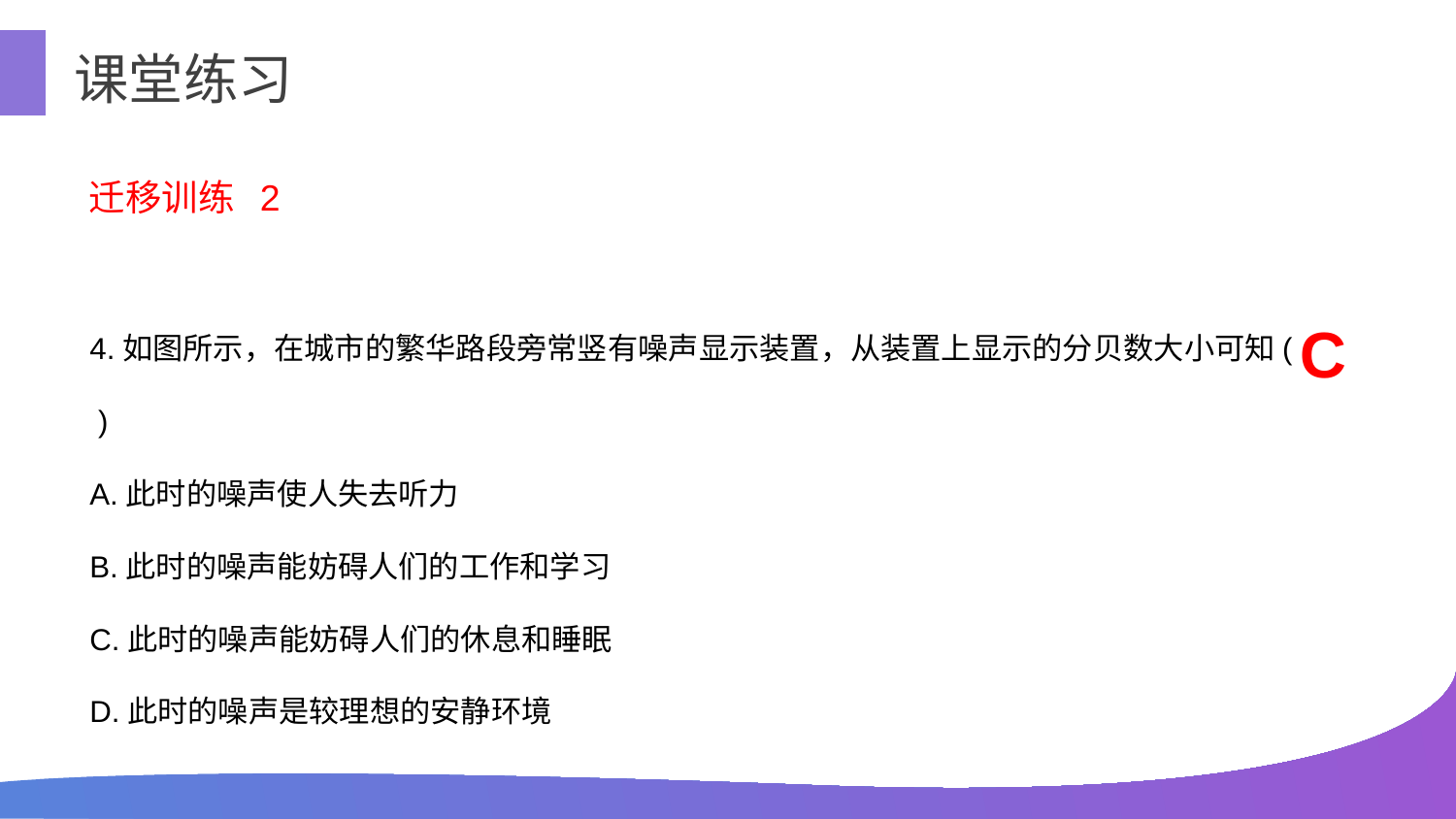

课堂练习
迁移训练  2
C
4.如图所示，在城市的繁华路段旁常竖有噪声显示装置，从装置上显示的分贝数大小可知(         )
A.此时的噪声使人失去听力
B.此时的噪声能妨碍人们的工作和学习
C.此时的噪声能妨碍人们的休息和睡眠
D.此时的噪声是较理想的安静环境